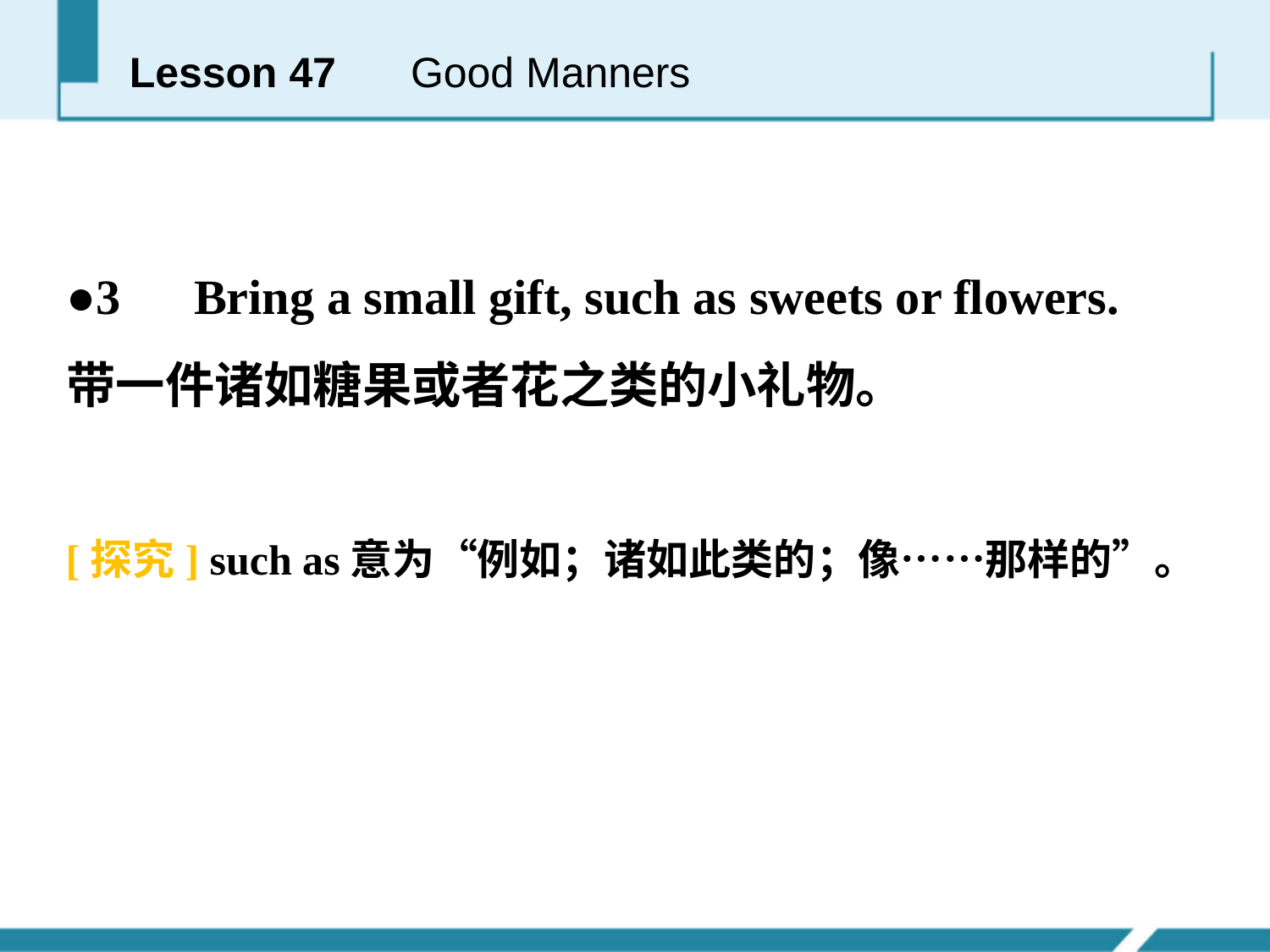

Lesson 47 　Good Manners
●3　Bring a small gift, such as sweets or flowers.
带一件诸如糖果或者花之类的小礼物。
[探究] such as意为“例如；诸如此类的；像……那样的”。